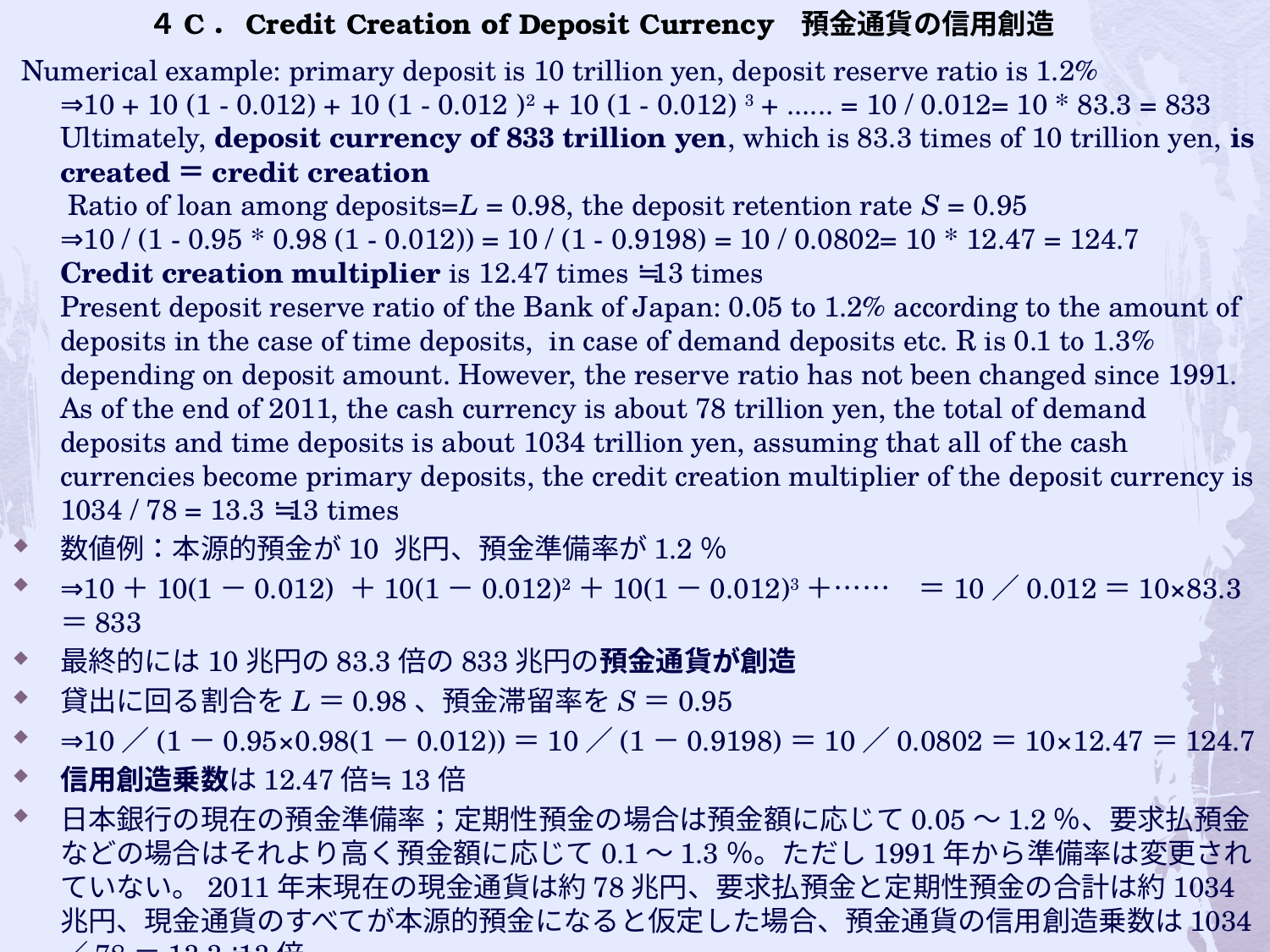

# ４C．Credit Creation of Deposit Currency  預金通貨の信用創造
 Numerical example: primary deposit is 10 trillion yen, deposit reserve ratio is 1.2%
⇒10 + 10 (1 - 0.012) + 10 (1 - 0.012 )2 + 10 (1 - 0.012) 3 + ...... = 10 / 0.012= 10 * 83.3 = 833
Ultimately, deposit currency of 833 trillion yen, which is 83.3 times of 10 trillion yen, is created＝credit creation
 Ratio of loan among deposits=L = 0.98, the deposit retention rate S = 0.95
⇒10 / (1 - 0.95 * 0.98 (1 - 0.012)) = 10 / (1 - 0.9198) = 10 / 0.0802= 10 * 12.47 = 124.7
Credit creation multiplier is 12.47 times ≒ 13 times
Present deposit reserve ratio of the Bank of Japan: 0.05 to 1.2% according to the amount of deposits in the case of time deposits,  in case of demand deposits etc. R is 0.1 to 1.3% depending on deposit amount. However, the reserve ratio has not been changed since 1991. As of the end of 2011, the cash currency is about 78 trillion yen, the total of demand deposits and time deposits is about 1034 trillion yen, assuming that all of the cash currencies become primary deposits, the credit creation multiplier of the deposit currency is 1034 / 78 = 13.3 ≒ 13 times
数値例：本源的預金が10 兆円、預金準備率が1.2％
⇒10＋10(1－0.012) ＋10(1－0.012)2＋10(1－0.012)3＋……　＝10／0.012＝10×83.3＝833
最終的には10兆円の83.3倍の833兆円の預金通貨が創造
貸出に回る割合をL＝0.98、預金滞留率をS＝0.95
⇒10／(1－0.95×0.98(1－0.012))＝10／(1－0.9198)＝10／0.0802＝10×12.47＝124.7
信用創造乗数は12.47倍≒13倍
日本銀行の現在の預金準備率；定期性預金の場合は預金額に応じて0.05～1.2％、要求払預金などの場合はそれより高く預金額に応じて0.1～1.3％。ただし1991年から準備率は変更されていない。2011年末現在の現金通貨は約78兆円、要求払預金と定期性預金の合計は約1034兆円、現金通貨のすべてが本源的預金になると仮定した場合、預金通貨の信用創造乗数は1034／78＝13.3 ≒13倍